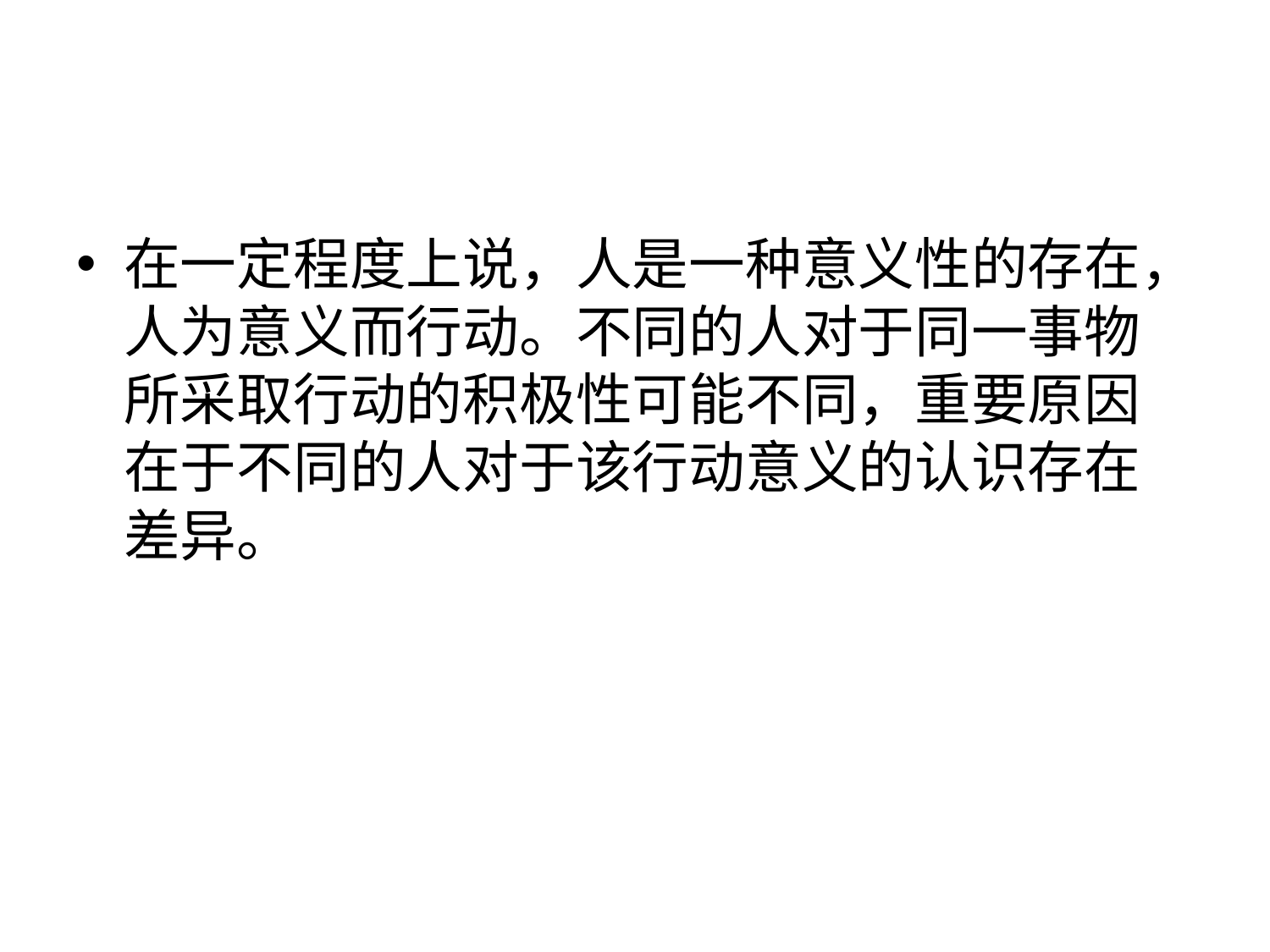

#
在一定程度上说，人是一种意义性的存在，人为意义而行动。不同的人对于同一事物所采取行动的积极性可能不同，重要原因在于不同的人对于该行动意义的认识存在差异。